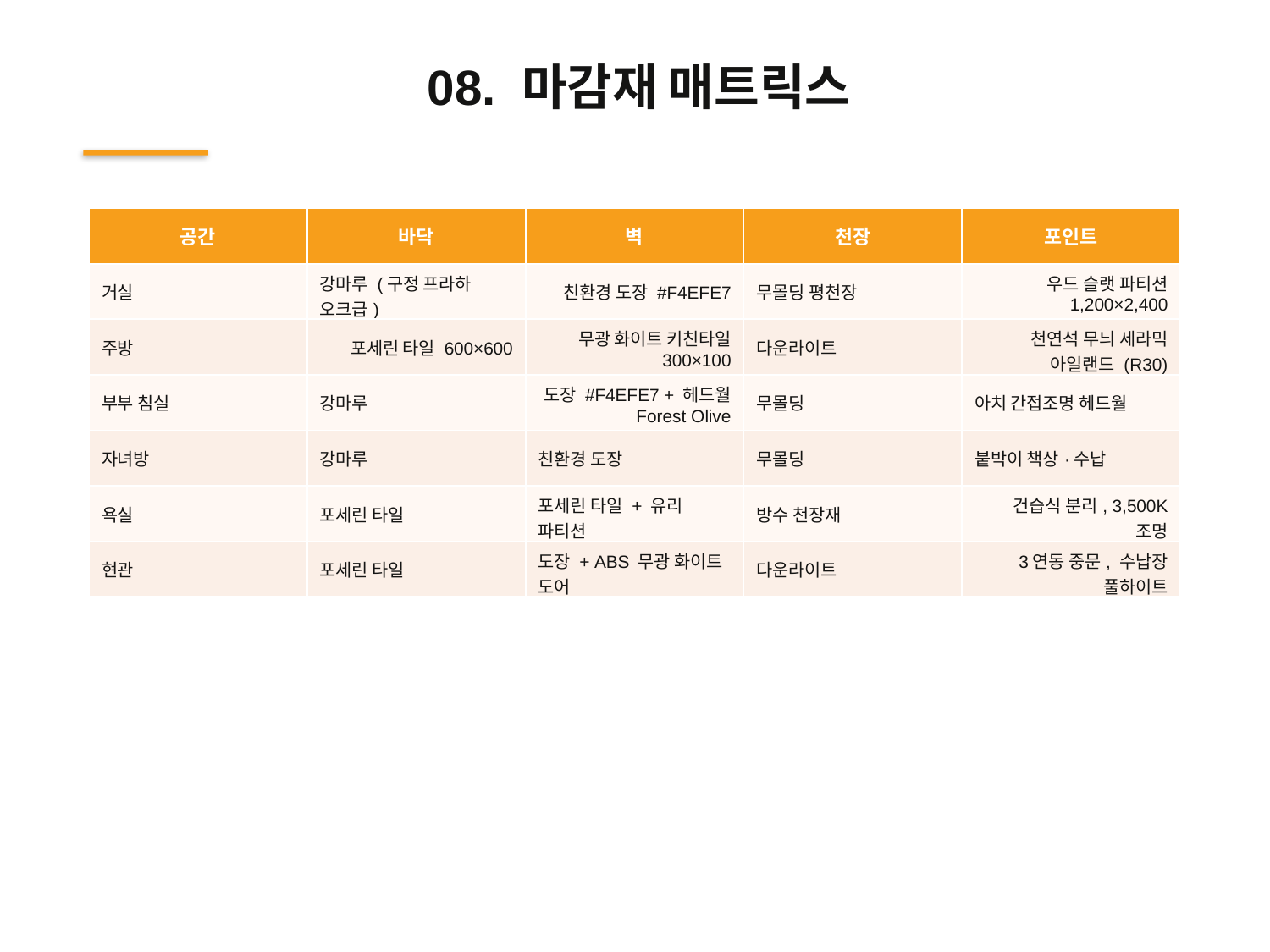

08. 마감재 매트릭스

| 공간 | 바닥 | 벽 | 천장 | 포인트 |
| --- | --- | --- | --- | --- |
| 거실 | 강마루 (구정 프라하 오크급) | 친환경 도장 #F4EFE7 | 무몰딩 평천장 | 우드 슬랫 파티션 1,200×2,400 |
| 주방 | 포세린 타일 600×600 | 무광 화이트 키친타일 300×100 | 다운라이트 | 천연석 무늬 세라믹 아일랜드 (R30) |
| 부부 침실 | 강마루 | 도장 #F4EFE7 + 헤드월 Forest Olive | 무몰딩 | 아치 간접조명 헤드월 |
| 자녀방 | 강마루 | 친환경 도장 | 무몰딩 | 붙박이 책상·수납 |
| 욕실 | 포세린 타일 | 포세린 타일 + 유리 파티션 | 방수 천장재 | 건습식 분리, 3,500K 조명 |
| 현관 | 포세린 타일 | 도장 + ABS 무광 화이트 도어 | 다운라이트 | 3연동 중문, 수납장 풀하이트 |